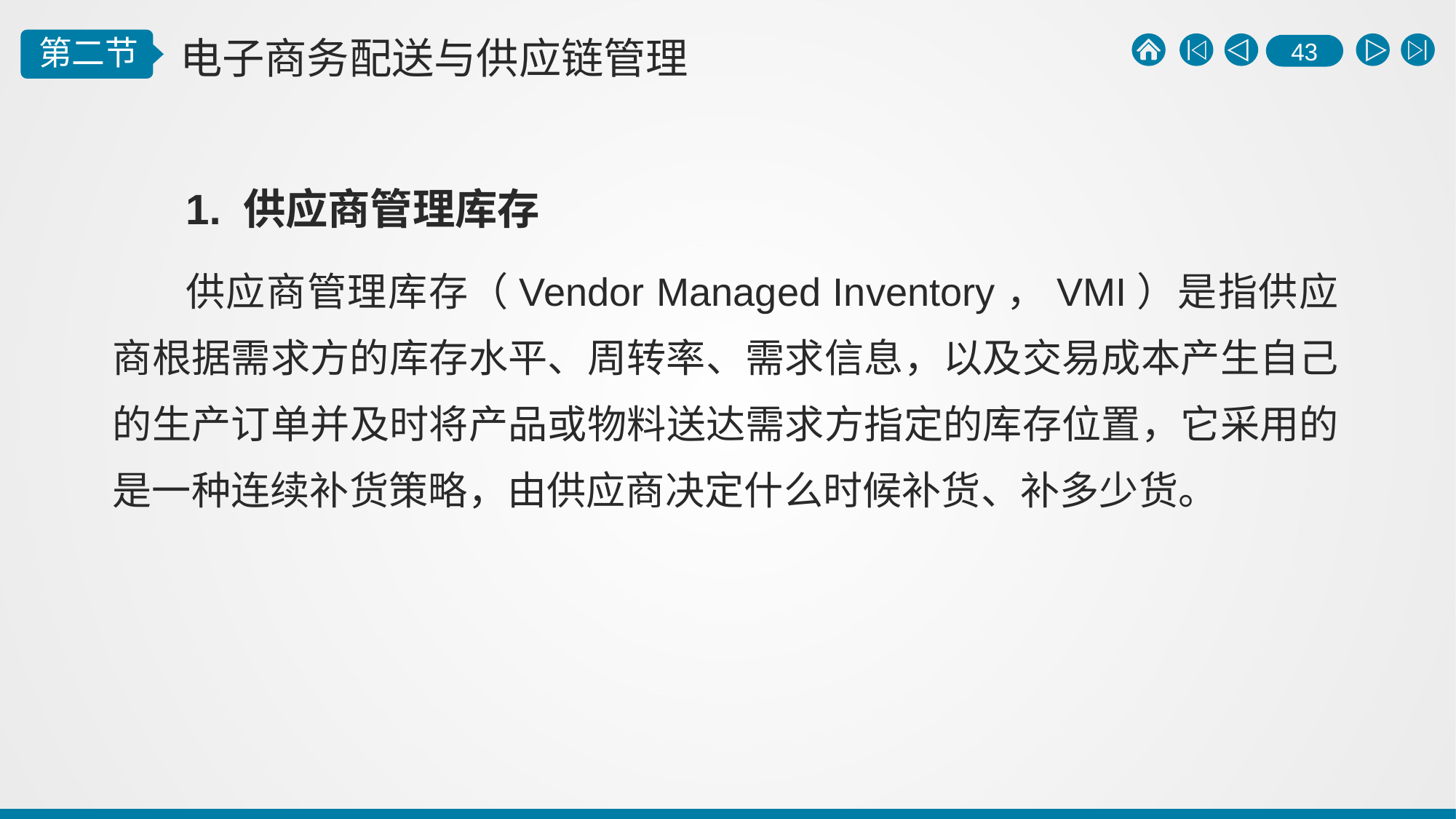

1. 供应商管理库存
供应商管理库存（Vendor Managed Inventory，VMI）是指供应商根据需求方的库存水平、周转率、需求信息，以及交易成本产生自己的生产订单并及时将产品或物料送达需求方指定的库存位置，它采用的是一种连续补货策略，由供应商决定什么时候补货、补多少货。